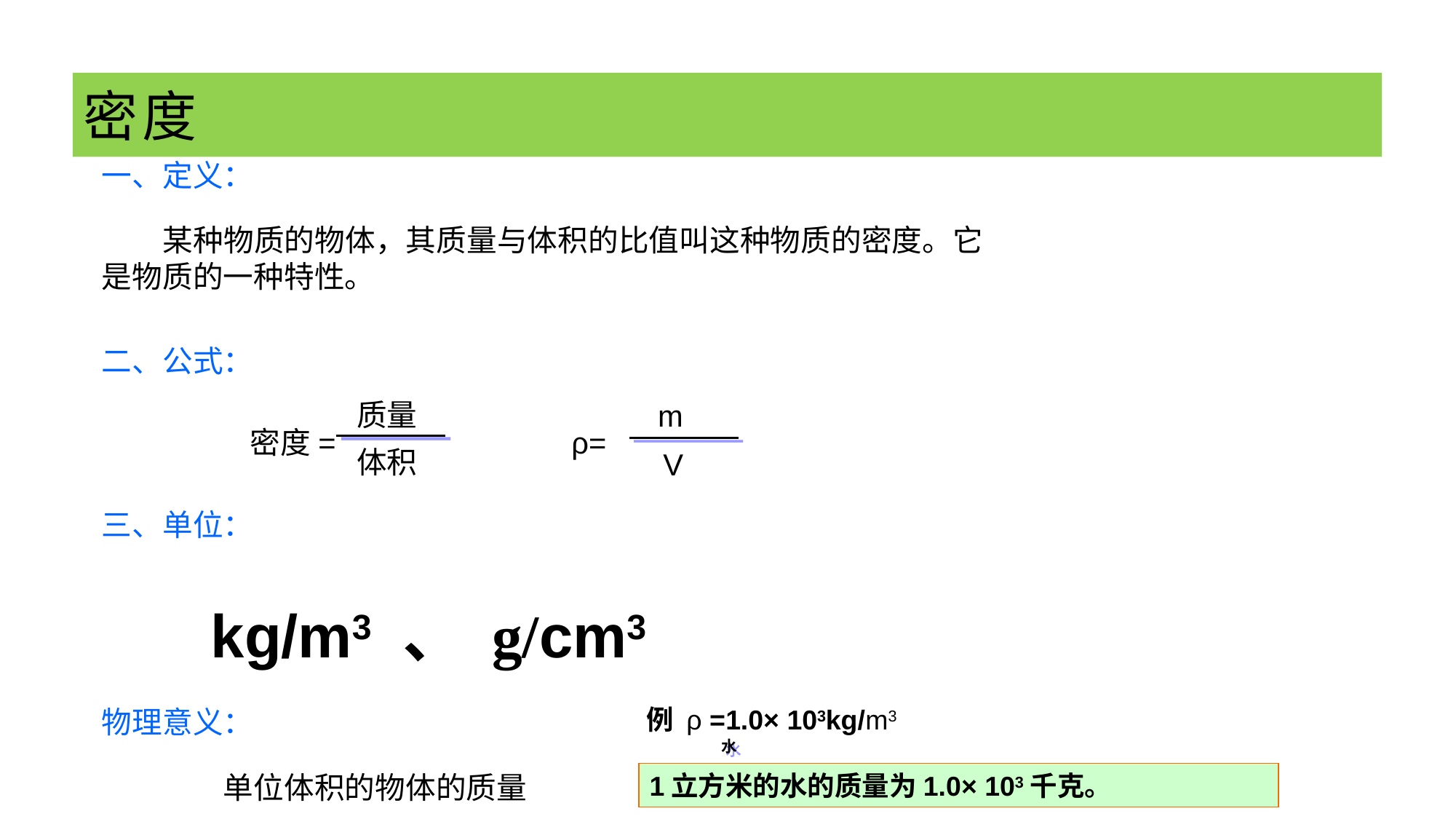

# 密度
一、定义：
        某种物质的物体，其质量与体积的比值叫这种物质的密度。它是物质的一种特性。
二、公式：
质量
密度=
体积
 m
ρ=
 V
三、单位：
kg/m3 、 g/cm3

物理意义：
                  例 ρ =1.0× 103kg/m3
水
                 单位体积的物体的质量
1立方米的水的质量为1.0× 103千克。